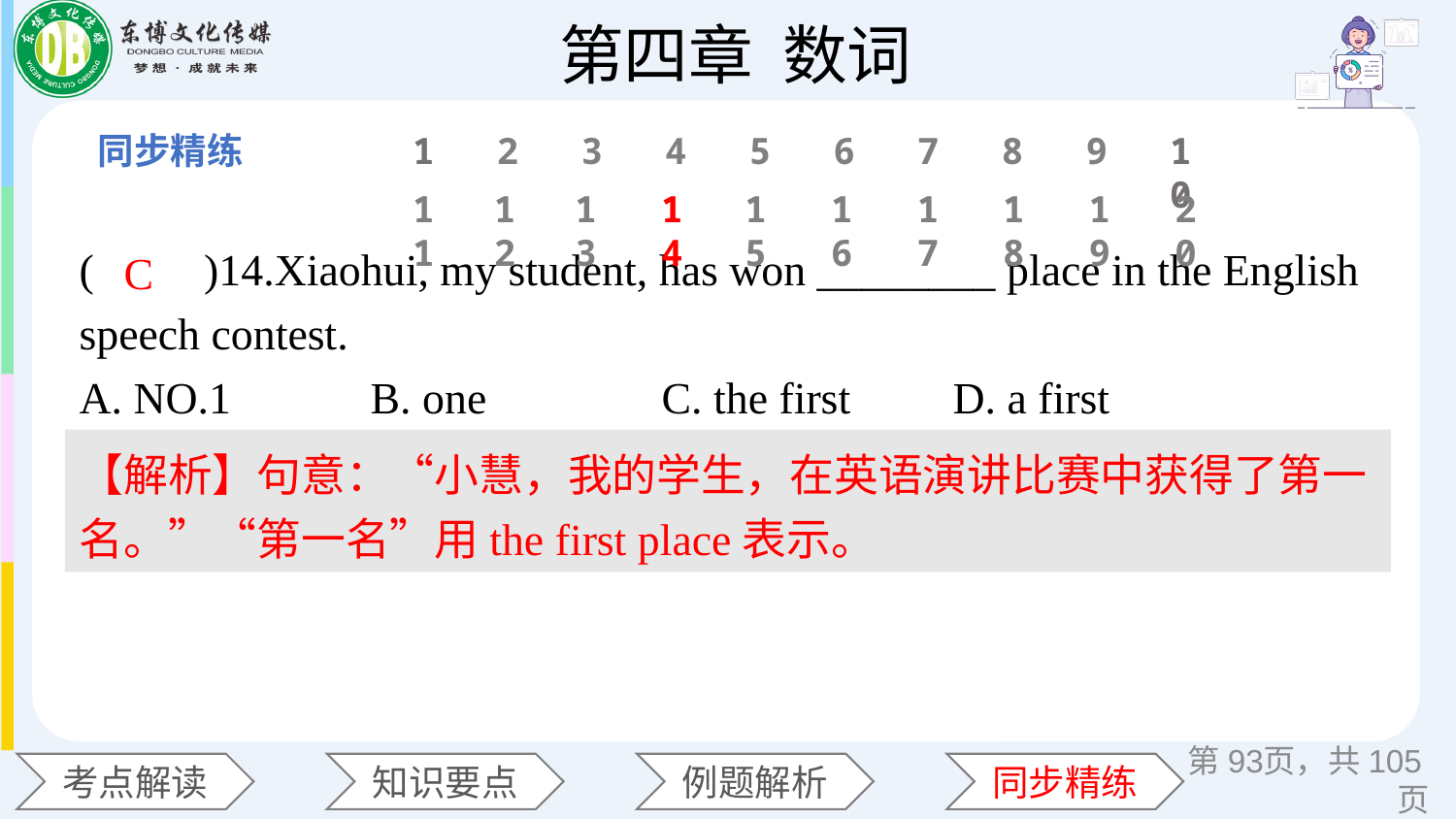

1
2
3
4
5
6
7
8
9
10
11
12
13
14
15
16
17
18
19
20
(　　)14.Xiaohui, my student, has won ________ place in the English speech contest.
A. NO.1    	B. one    	C. the first    	D. a first
C
【解析】句意：“小慧，我的学生，在英语演讲比赛中获得了第一名。”“第一名”用the first place表示。
第93页，共105页